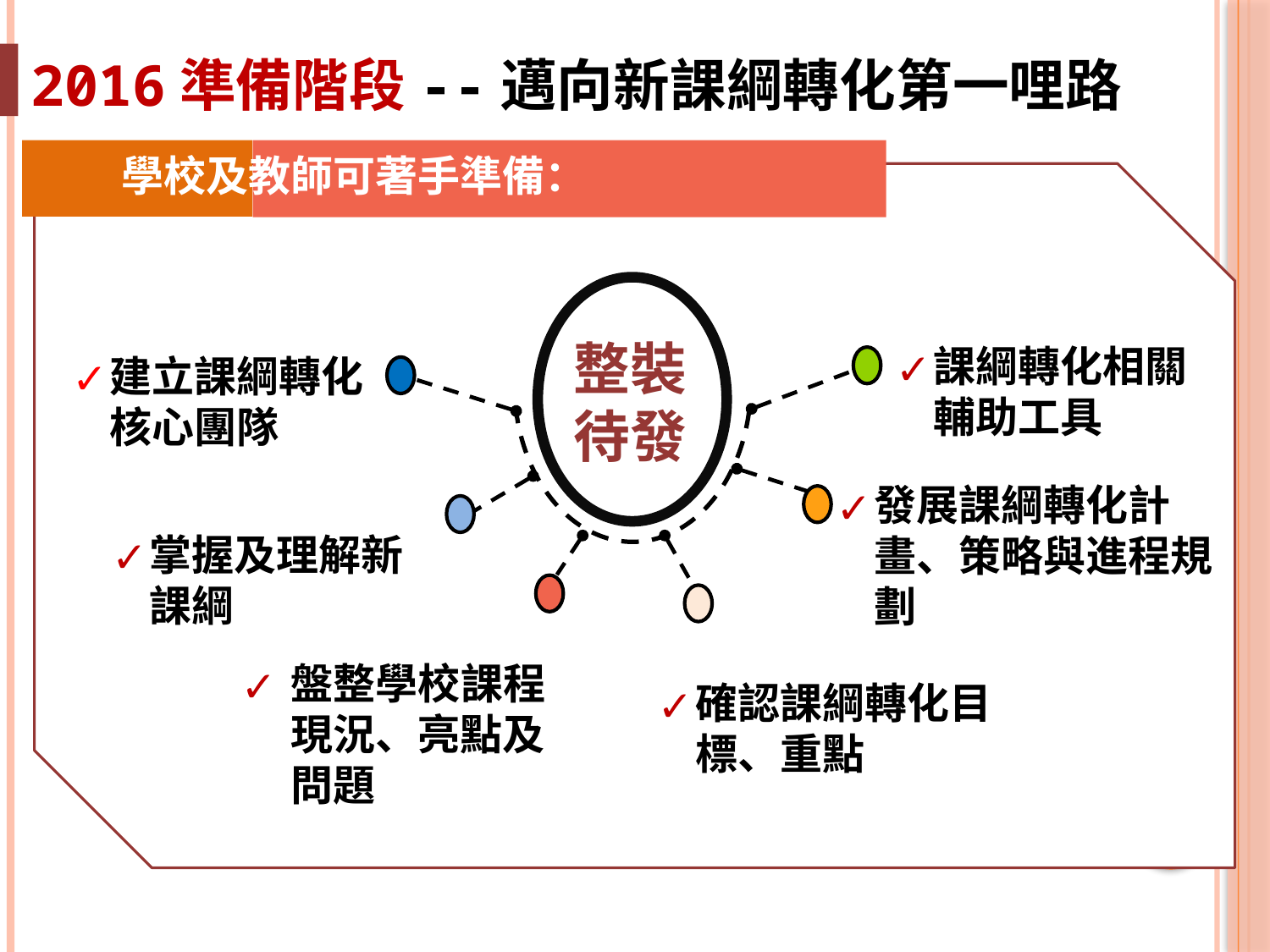

2016準備階段--邁向新課綱轉化第一哩路

學校及教師可著手準備：

整裝待發
課綱轉化相關輔助工具
建立課綱轉化核心團隊

發展課綱轉化計畫、策略與進程規劃

掌握及理解新課綱

盤整學校課程現況、亮點及問題
確認課綱轉化目標、重點
YOUR TEXT